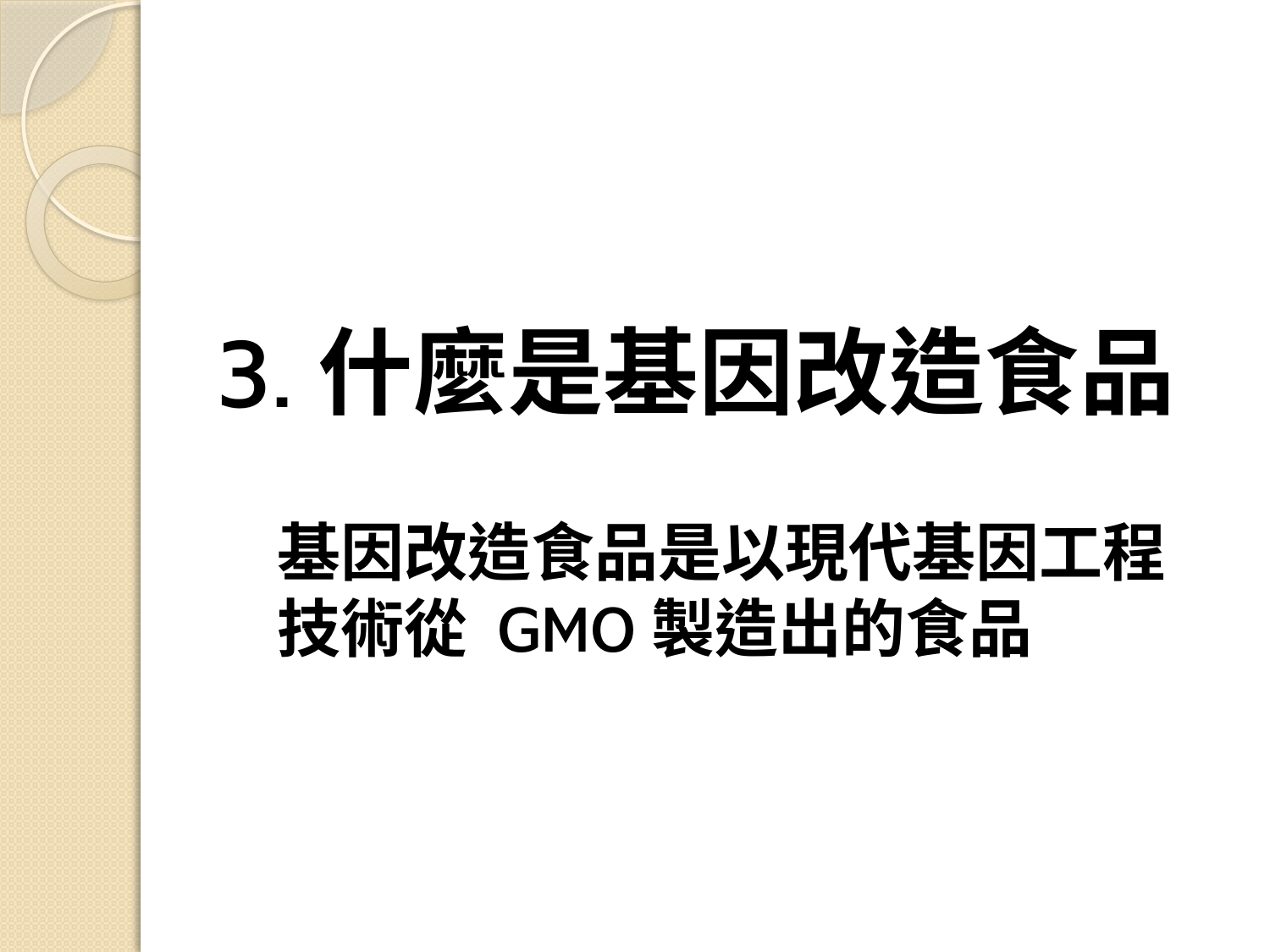

3.什麼是基因改造食品

基因改造食品是以現代基因工程技術從 GMO製造出的食品